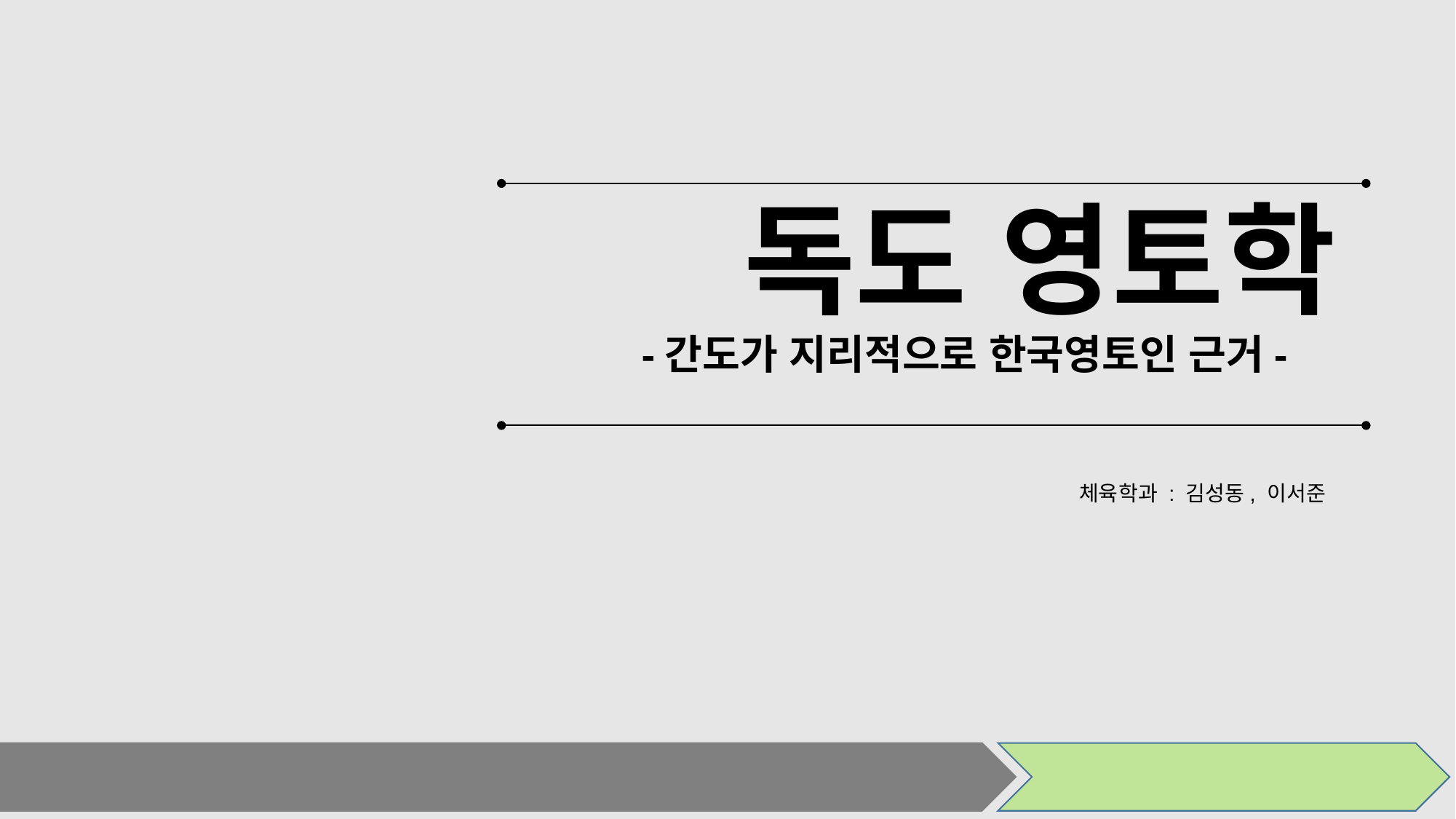

# 독도 영토학
-간도가 지리적으로 한국영토인 근거-

체육학과 : 김성동, 이서준